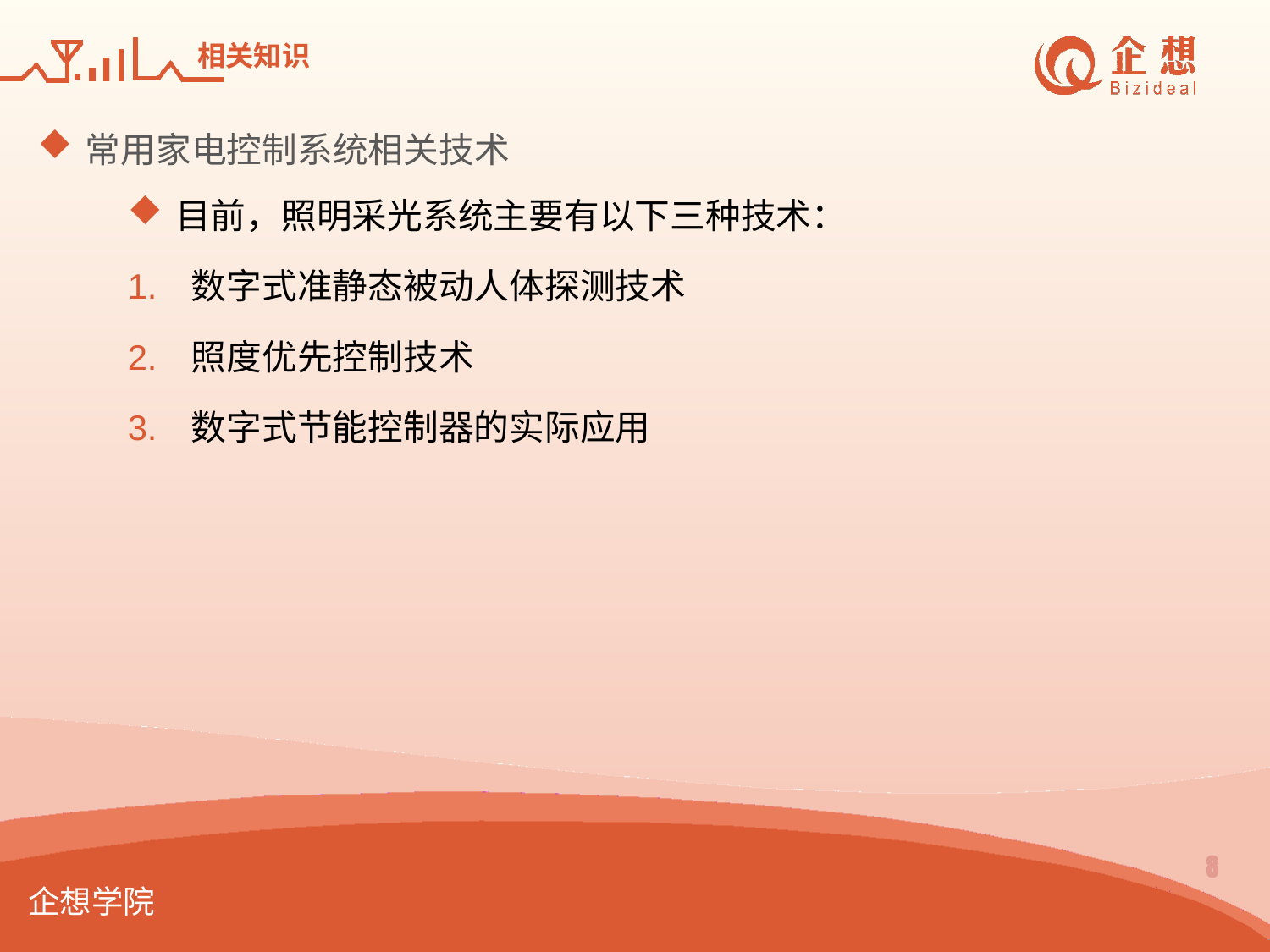

# 相关知识
常用家电控制系统相关技术
目前，照明采光系统主要有以下三种技术：
数字式准静态被动人体探测技术
照度优先控制技术
数字式节能控制器的实际应用

8